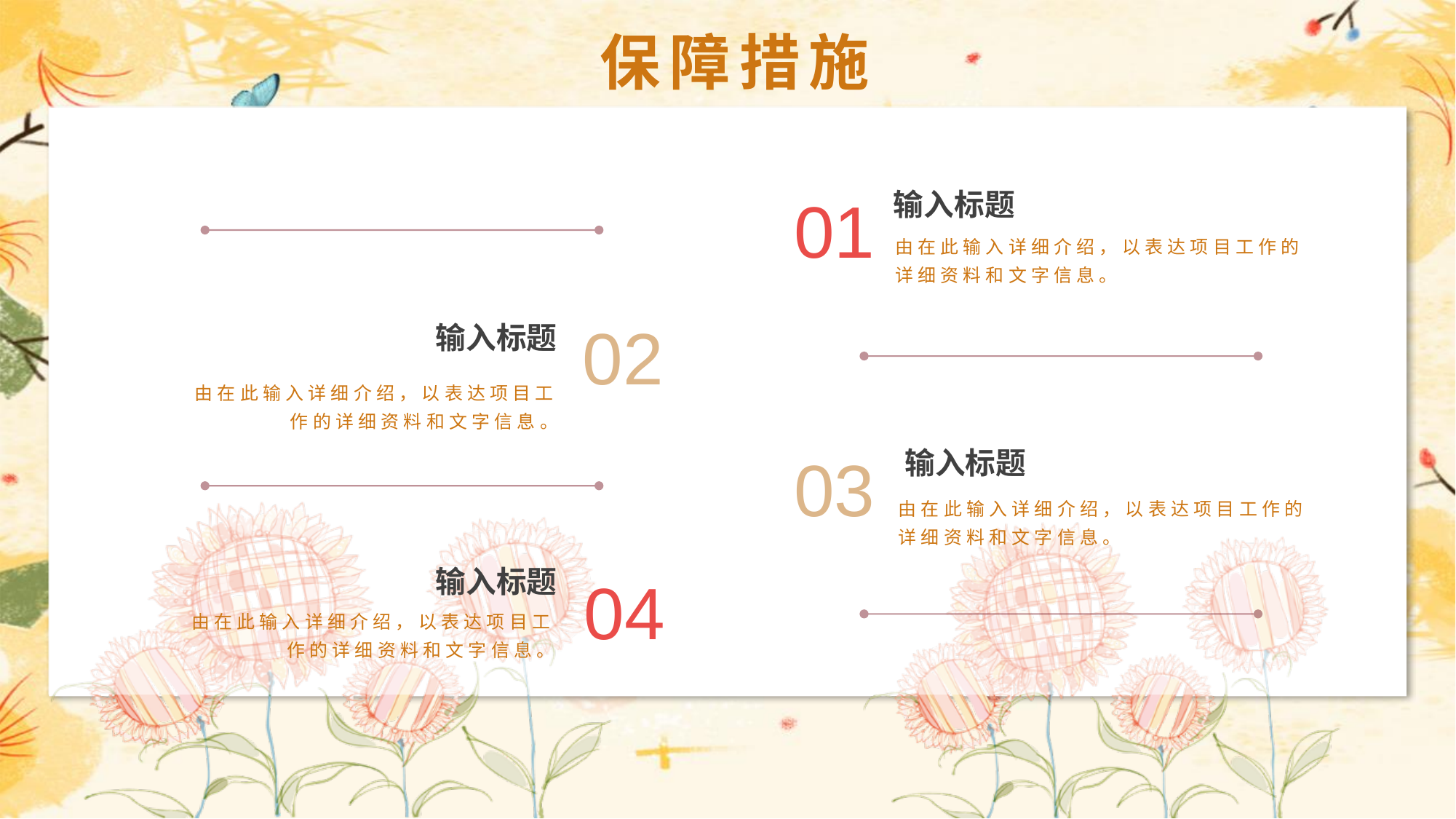

保障措施
输入标题
01
由在此输入详细介绍，以表达项目工作的详细资料和文字信息。

输入标题
02

由在此输入详细介绍，以表达项目工作的详细资料和文字信息。
输入标题
03

由在此输入详细介绍，以表达项目工作的详细资料和文字信息。
输入标题
04
由在此输入详细介绍，以表达项目工作的详细资料和文字信息。